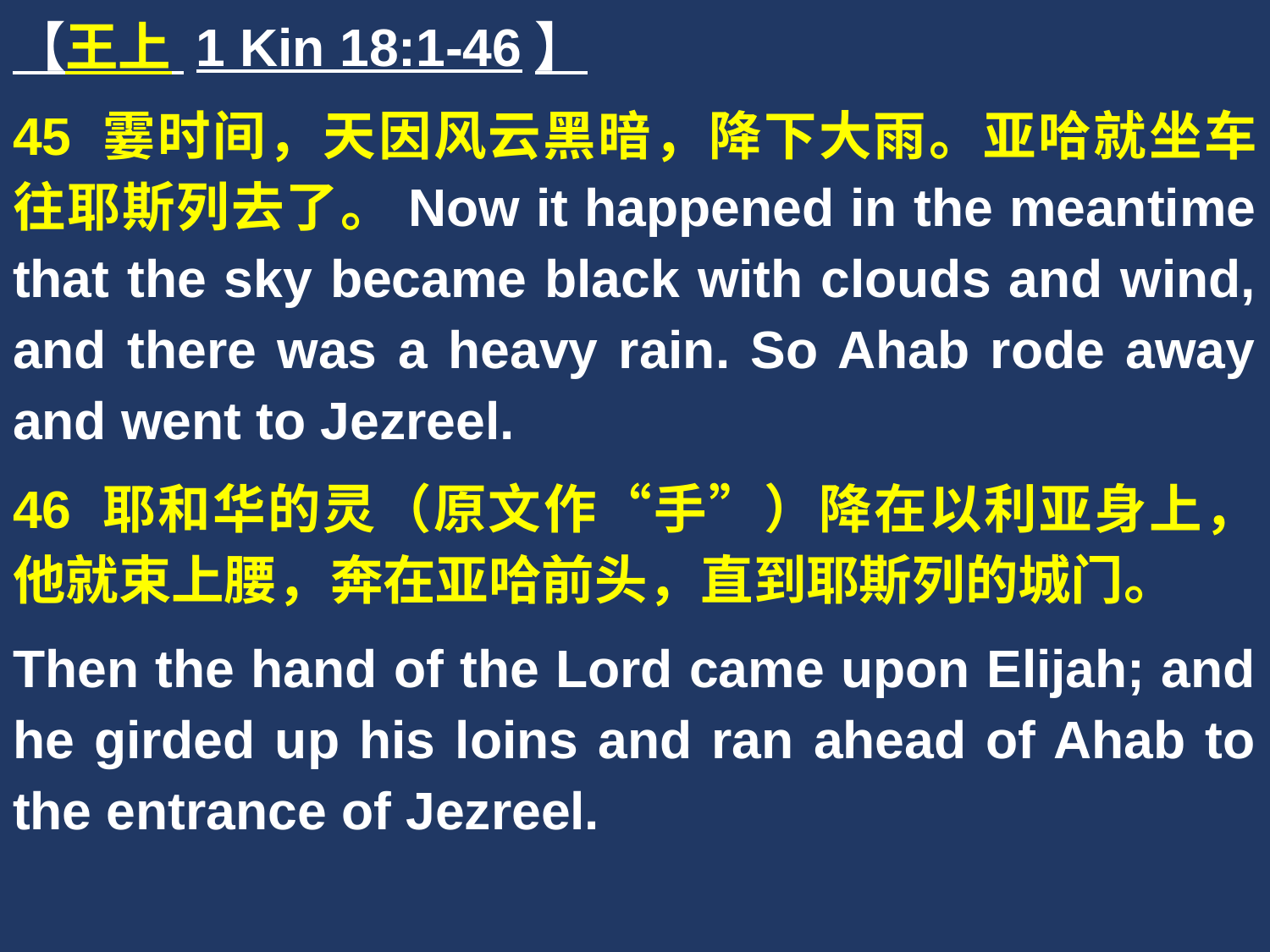

【王上 1 Kin 18:1-46】
45 霎时间，天因风云黑暗，降下大雨。亚哈就坐车往耶斯列去了。Now it happened in the meantime that the sky became black with clouds and wind, and there was a heavy rain. So Ahab rode away and went to Jezreel.
46 耶和华的灵（原文作“手”）降在以利亚身上，他就束上腰，奔在亚哈前头，直到耶斯列的城门。
Then the hand of the Lord came upon Elijah; and he girded up his loins and ran ahead of Ahab to the entrance of Jezreel.